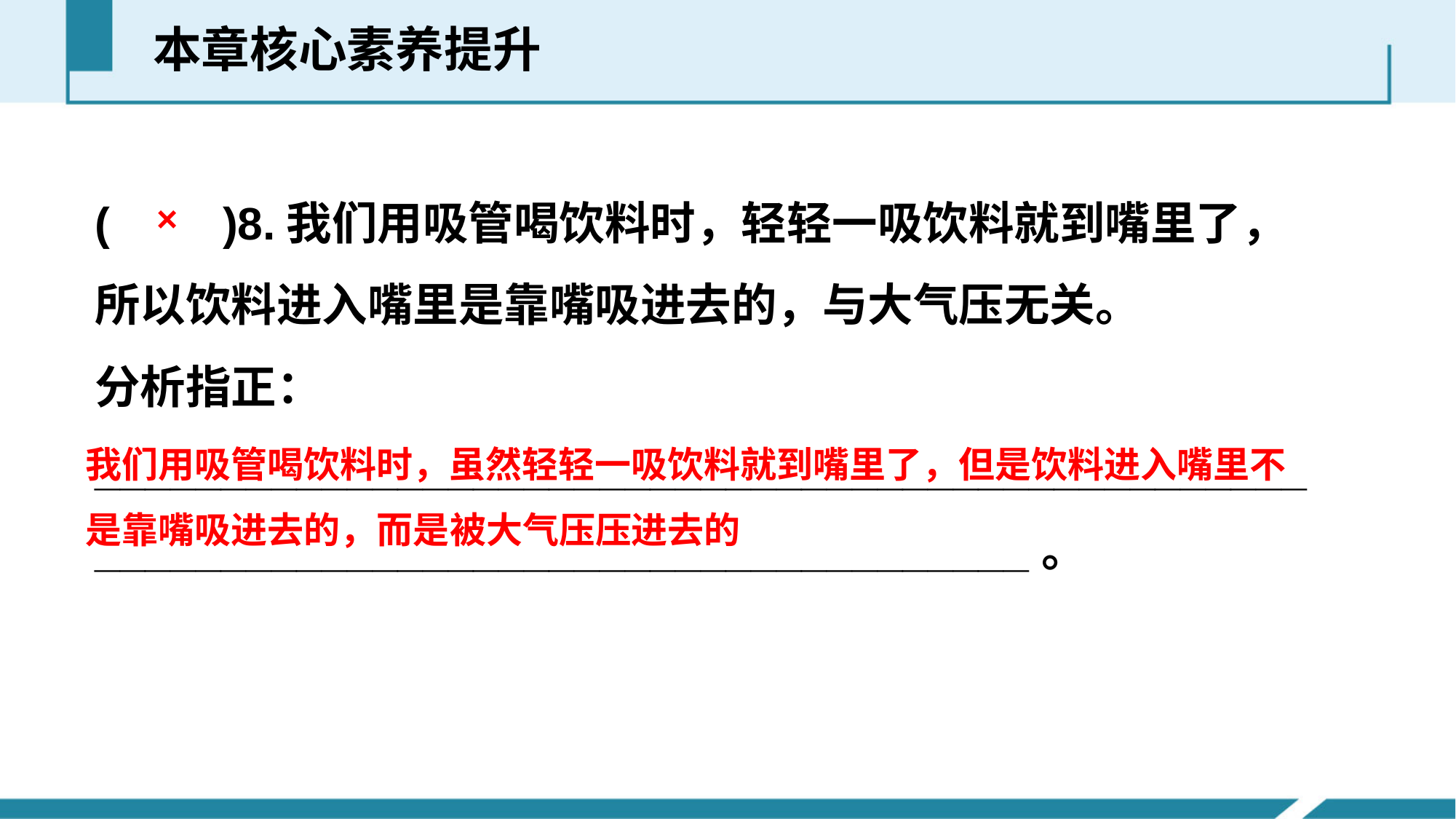

本章核心素养提升
(　　)8.我们用吸管喝饮料时，轻轻一吸饮料就到嘴里了，所以饮料进入嘴里是靠嘴吸进去的，与大气压无关。
分析指正：_____________________________________________________________________________________。
×
我们用吸管喝饮料时，虽然轻轻一吸饮料就到嘴里了，但是饮料进入嘴里不是靠嘴吸进去的，而是被大气压压进去的